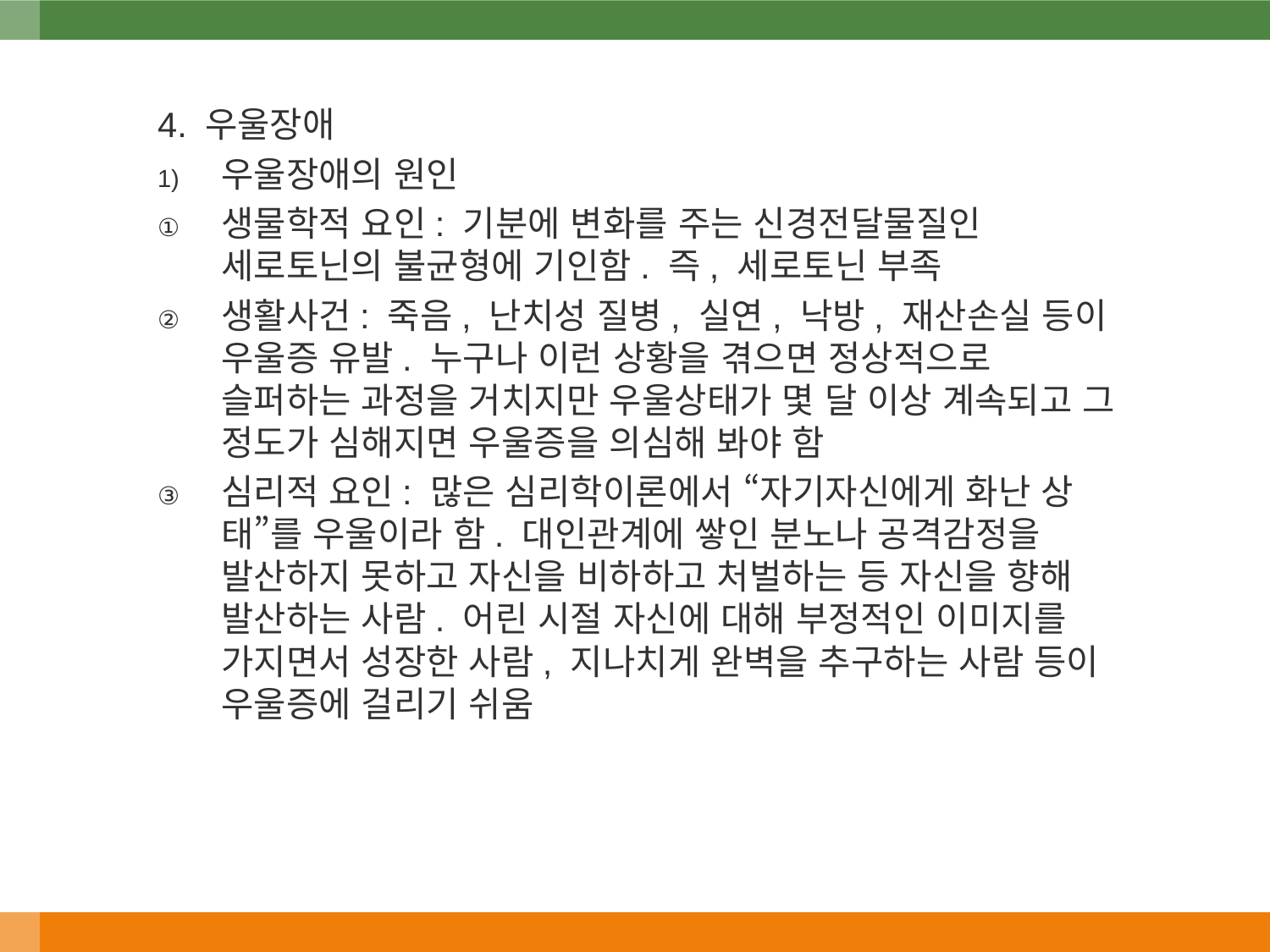

4. 우울장애
우울장애의 원인
생물학적 요인: 기분에 변화를 주는 신경전달물질인 세로토닌의 불균형에 기인함. 즉, 세로토닌 부족
생활사건: 죽음, 난치성 질병, 실연, 낙방, 재산손실 등이 우울증 유발. 누구나 이런 상황을 겪으면 정상적으로 슬퍼하는 과정을 거치지만 우울상태가 몇 달 이상 계속되고 그 정도가 심해지면 우울증을 의심해 봐야 함
심리적 요인: 많은 심리학이론에서 “자기자신에게 화난 상태”를 우울이라 함. 대인관계에 쌓인 분노나 공격감정을 발산하지 못하고 자신을 비하하고 처벌하는 등 자신을 향해 발산하는 사람. 어린 시절 자신에 대해 부정적인 이미지를 가지면서 성장한 사람, 지나치게 완벽을 추구하는 사람 등이 우울증에 걸리기 쉬움